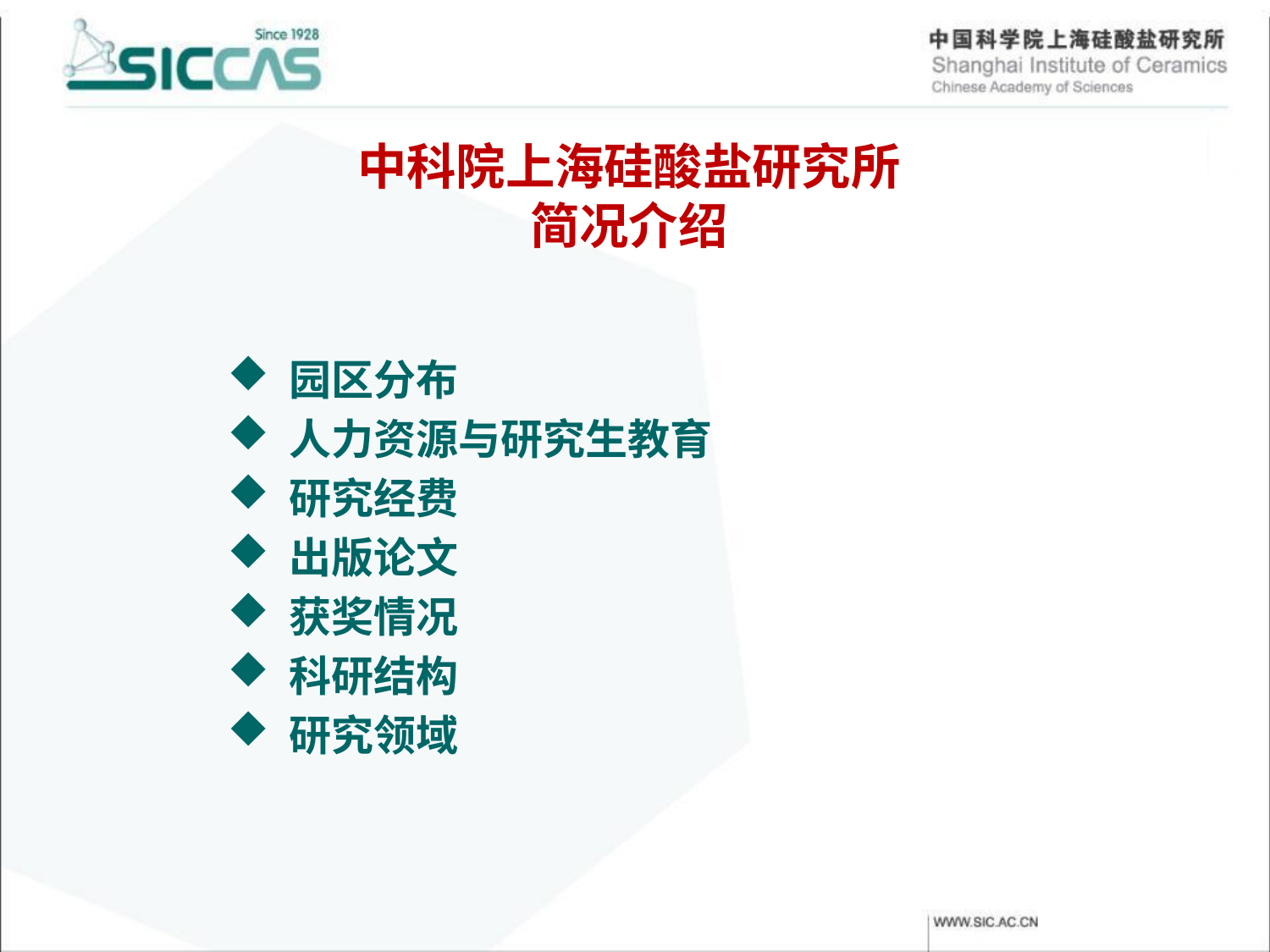

中科院上海硅酸盐研究所
简况介绍
园区分布
人力资源与研究生教育
研究经费
出版论文
获奖情况
科研结构
研究领域